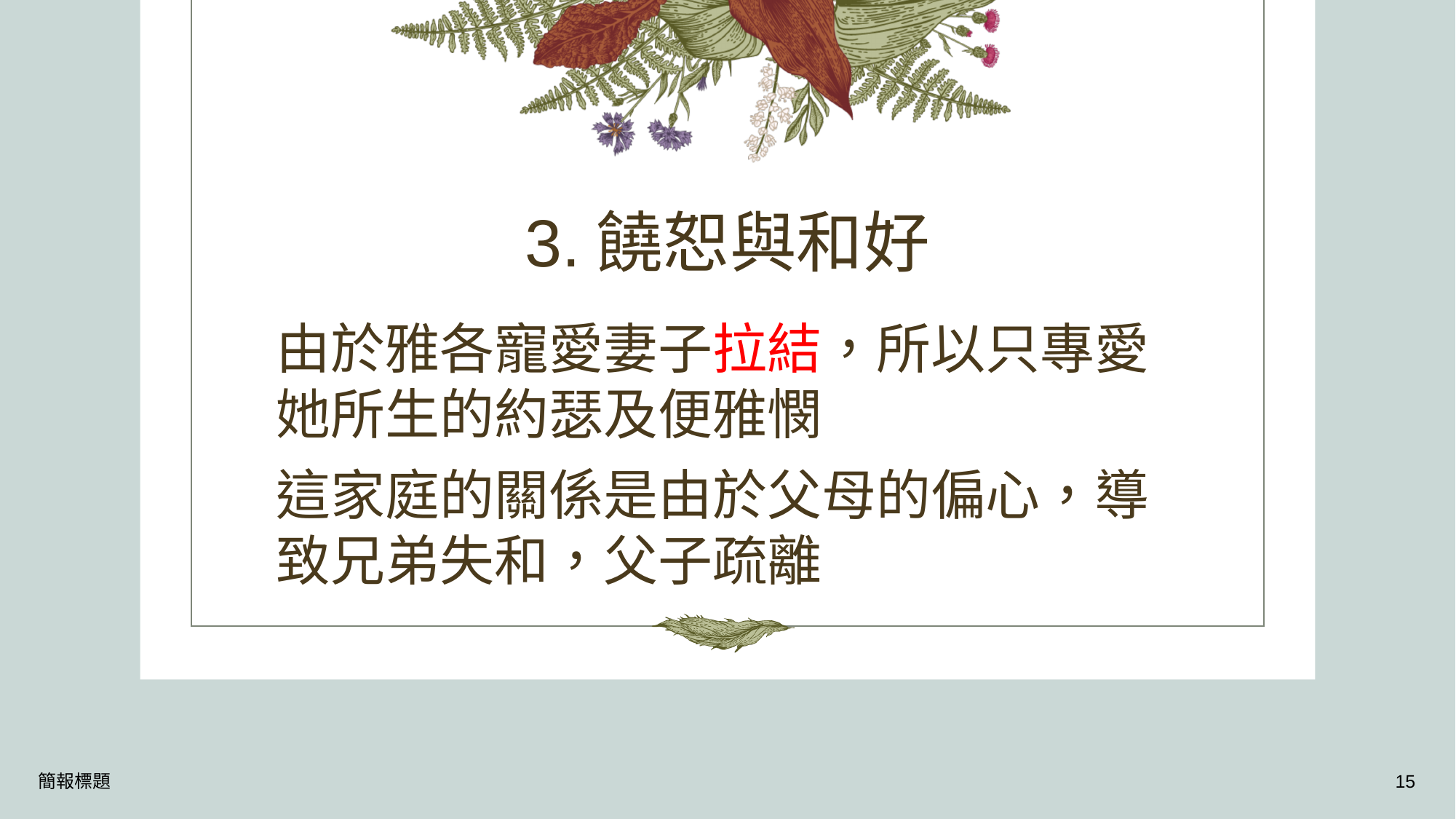

# 3.饒恕與和好
由於雅各寵愛妻子拉結，所以只專愛她所生的約瑟及便雅憫
這家庭的關係是由於父母的偏心，導致兄弟失和，父子疏離
簡報標題
15